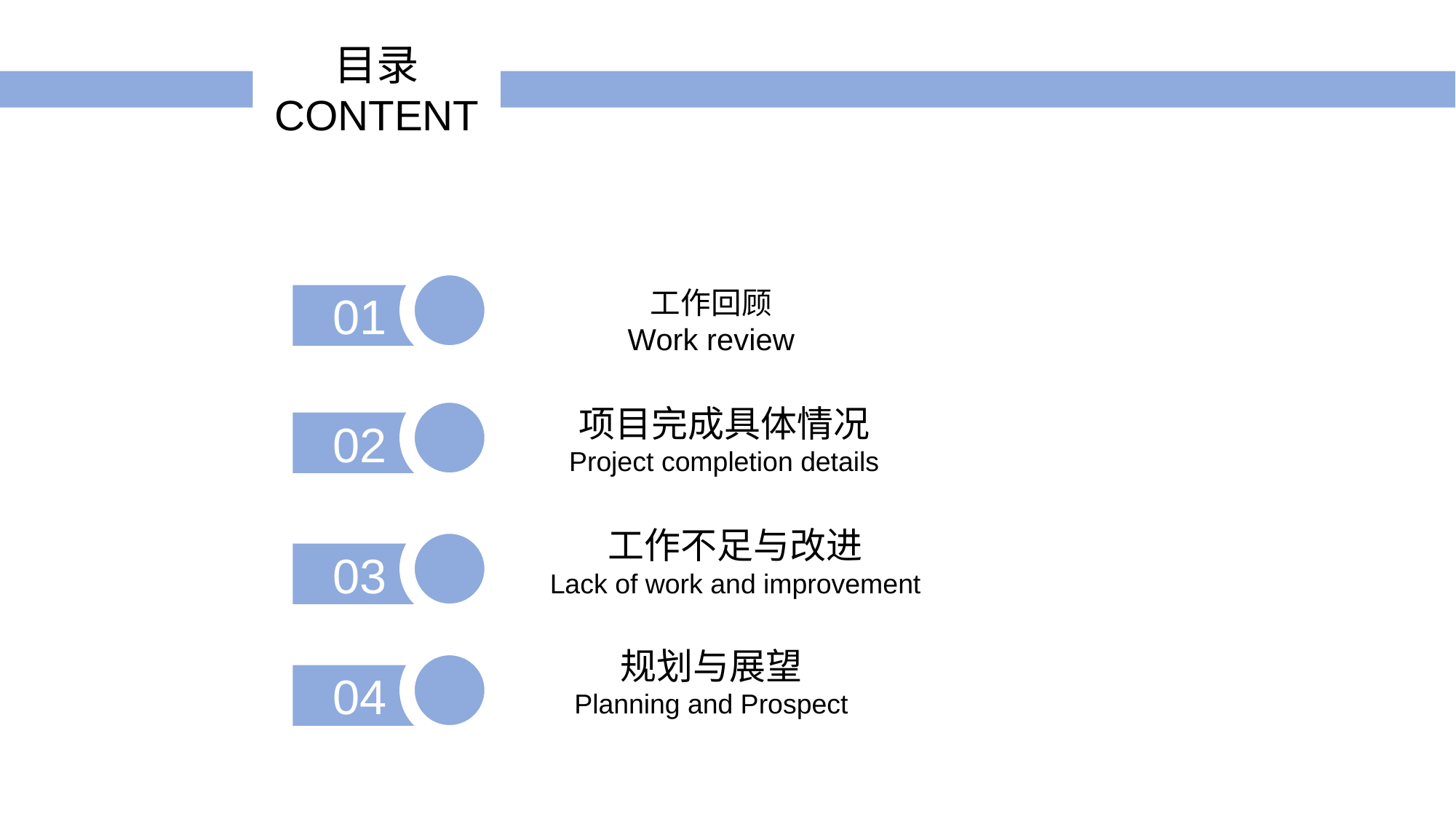

目录
CONTENT

工作回顾
Work review
01

项目完成具体情况
Project completion details
02
工作不足与改进
Lack of work and improvement

03
规划与展望
Planning and Prospect

04